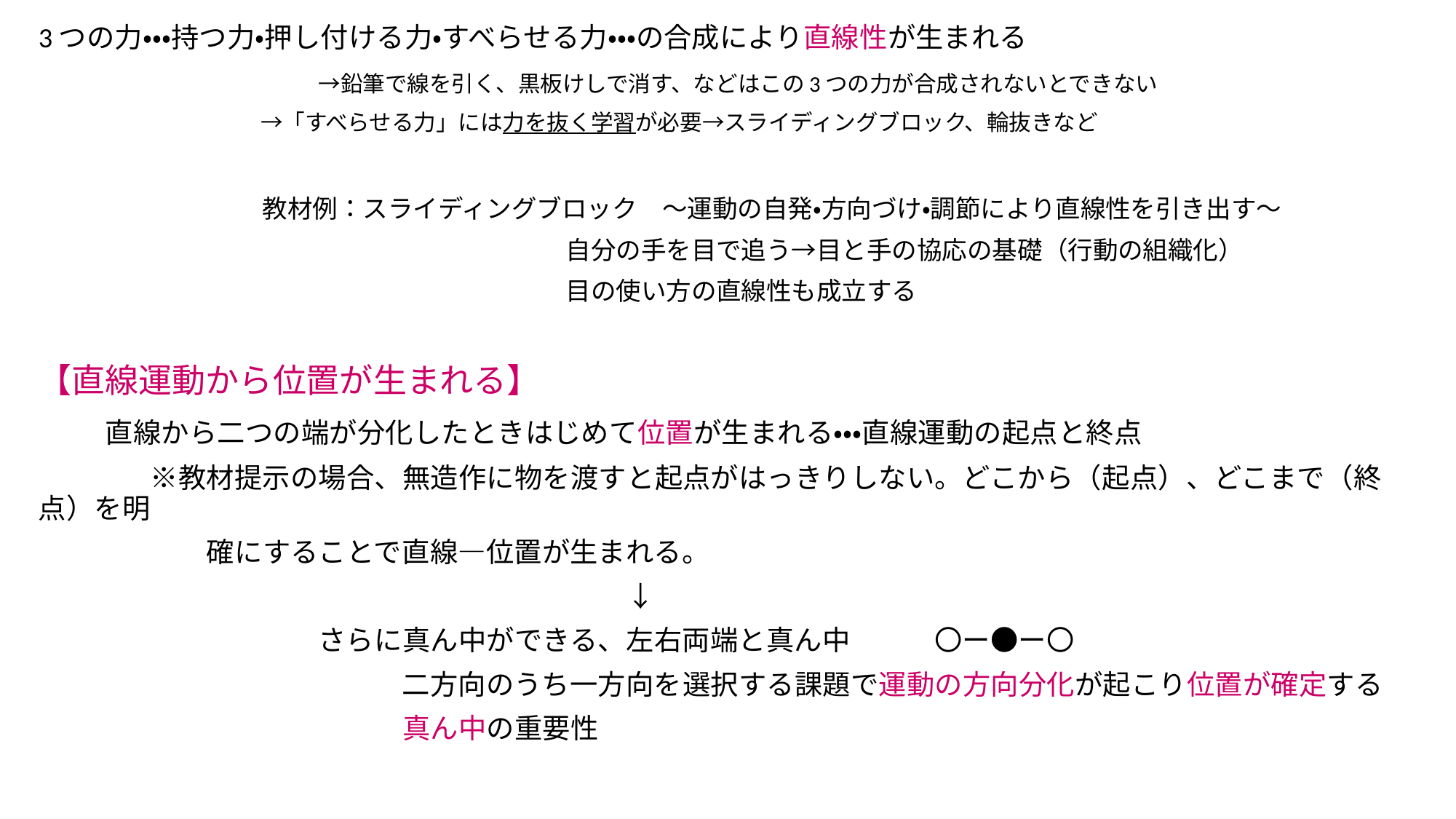

3つの力・・・持つ力・押し付ける力・すべらせる力・・・の合成により直線性が生まれる
　　　　　　　　　　→鉛筆で線を引く、黒板けしで消す、などはこの3つの力が合成されないとできない
　　　　　　　　　　→「すべらせる力」には力を抜く学習が必要→スライディングブロック、輪抜きなど

　　　　　　　　教材例：スライディングブロック　～運動の自発・方向づけ・調節により直線性を引き出す～
　　　　　　　　　　　　　　　　　　　　　自分の手を目で追う→目と手の協応の基礎（行動の組織化）
　　　　　　　　　　　　　　　　　　　　　目の使い方の直線性も成立する

【直線運動から位置が生まれる】
　　直線から二つの端が分化したときはじめて位置が生まれる・・・直線運動の起点と終点
　　　　※教材提示の場合、無造作に物を渡すと起点がはっきりしない。どこから（起点）、どこまで（終点）を明
　　　　　　確にすることで直線―位置が生まれる。
　　　　　　　　　　　　　　　　　　　　　↓
　　　　　　　　　　さらに真ん中ができる、左右両端と真ん中　　　〇ー●ー〇
　　　　　　　　　　　　　二方向のうち一方向を選択する課題で運動の方向分化が起こり位置が確定する
　　　　　　　　　　　　　真ん中の重要性